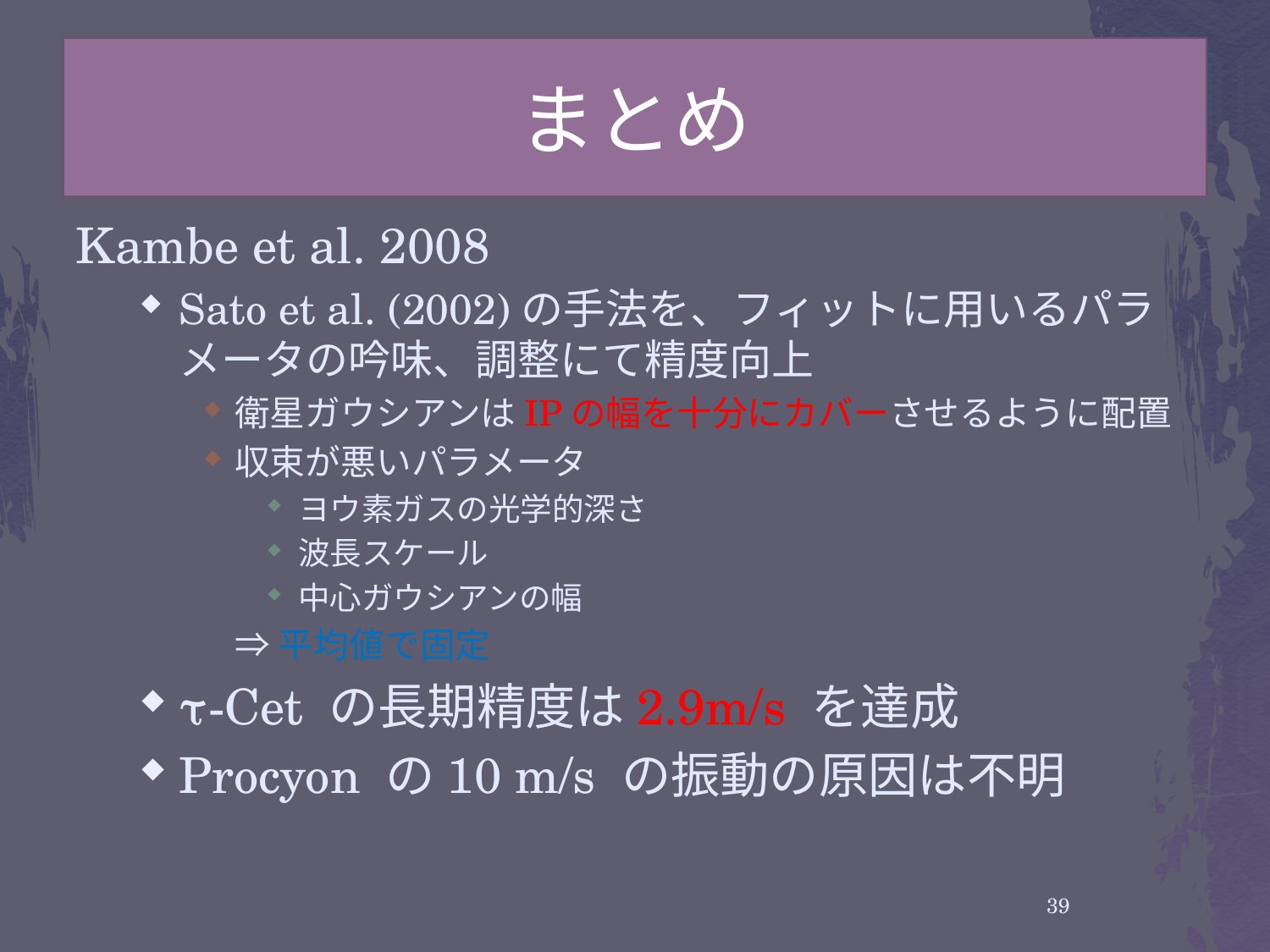

# まとめ
Kambe et al. 2008
Sato et al. (2002)の手法を、フィットに用いるパラメータの吟味、調整にて精度向上
衛星ガウシアンはIPの幅を十分にカバーさせるように配置
収束が悪いパラメータ
ヨウ素ガスの光学的深さ
波長スケール
中心ガウシアンの幅
	⇒平均値で固定
τ-Cet の長期精度は2.9m/s を達成
Procyon の10 m/s の振動の原因は不明
39